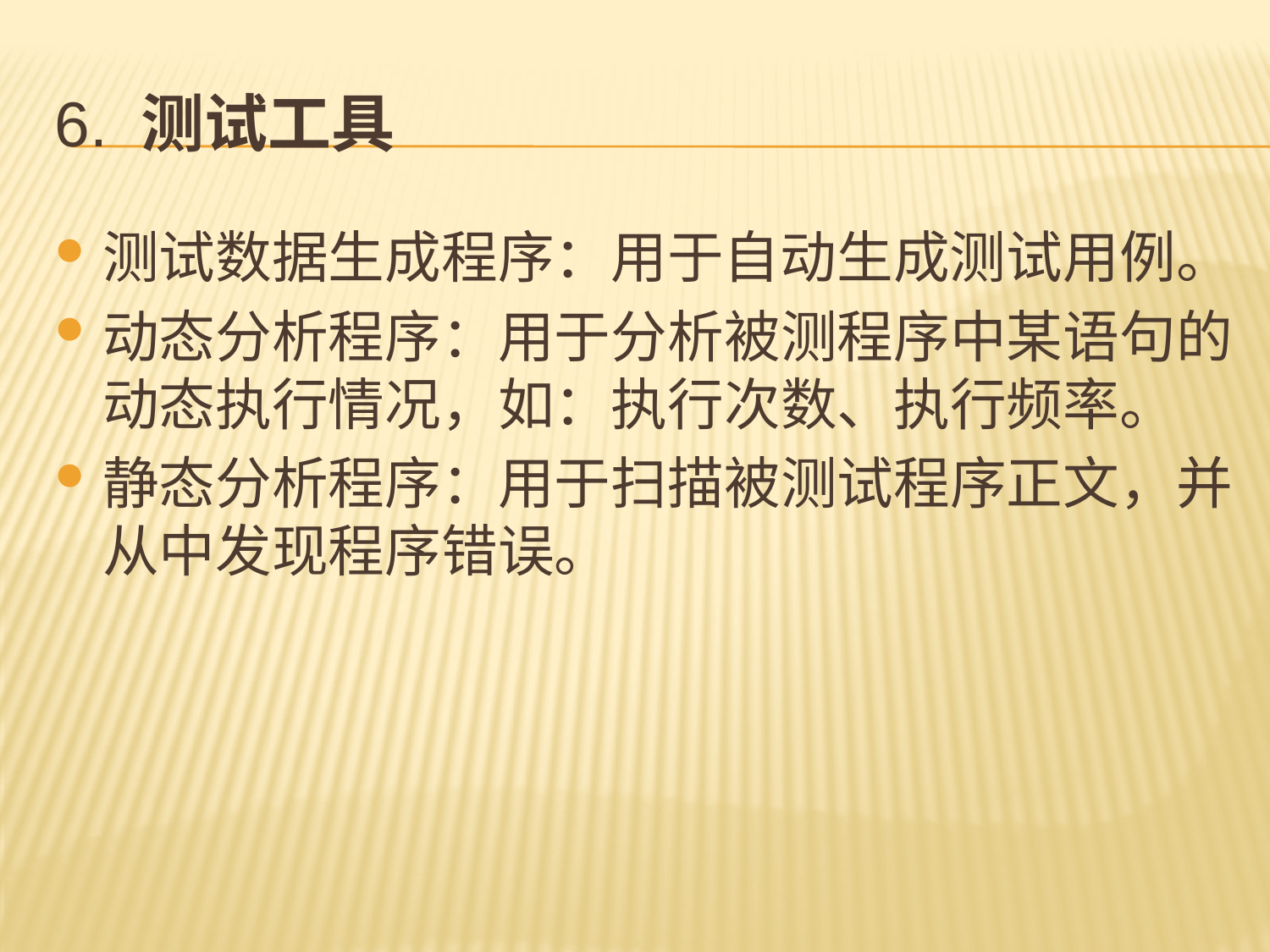

# 6. 测试工具
测试数据生成程序：用于自动生成测试用例。
动态分析程序：用于分析被测程序中某语句的动态执行情况，如：执行次数、执行频率。
静态分析程序：用于扫描被测试程序正文，并从中发现程序错误。